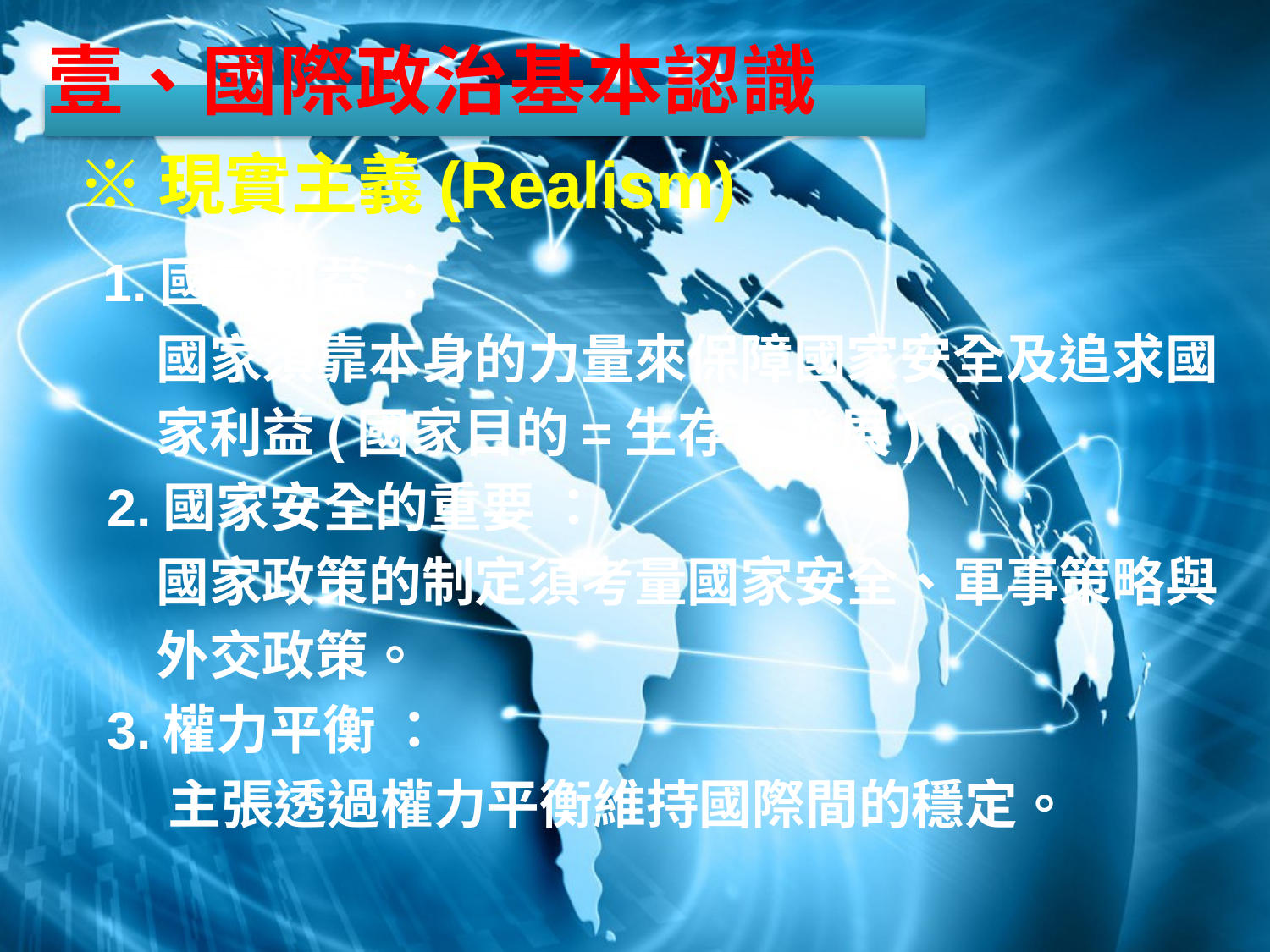

壹、國際政治基本認識

  ※現實主義(Realism)
   1.國家利益 ：
        國家須靠本身的力量來保障國家安全及追求國
        家利益(國家目的=生存+發展)。
    2.國家安全的重要 ：
        國家政策的制定須考量國家安全、軍事策略與
        外交政策。
    3.權力平衡 ：
         主張透過權力平衡維持國際間的穩定。